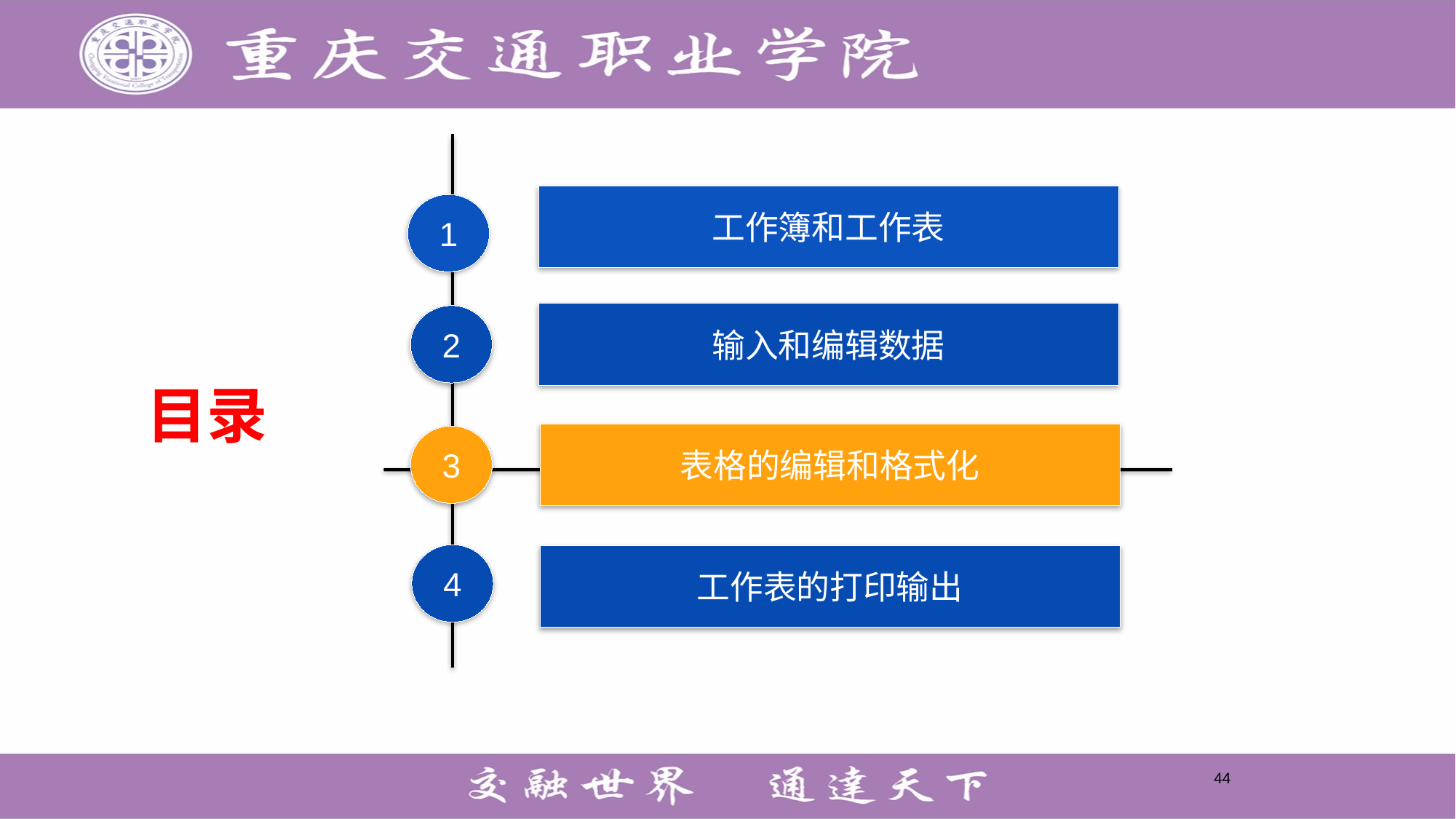

工作簿和工作表
1
输入和编辑数据
2
# 目录
表格的编辑和格式化
3

4
工作表的打印输出